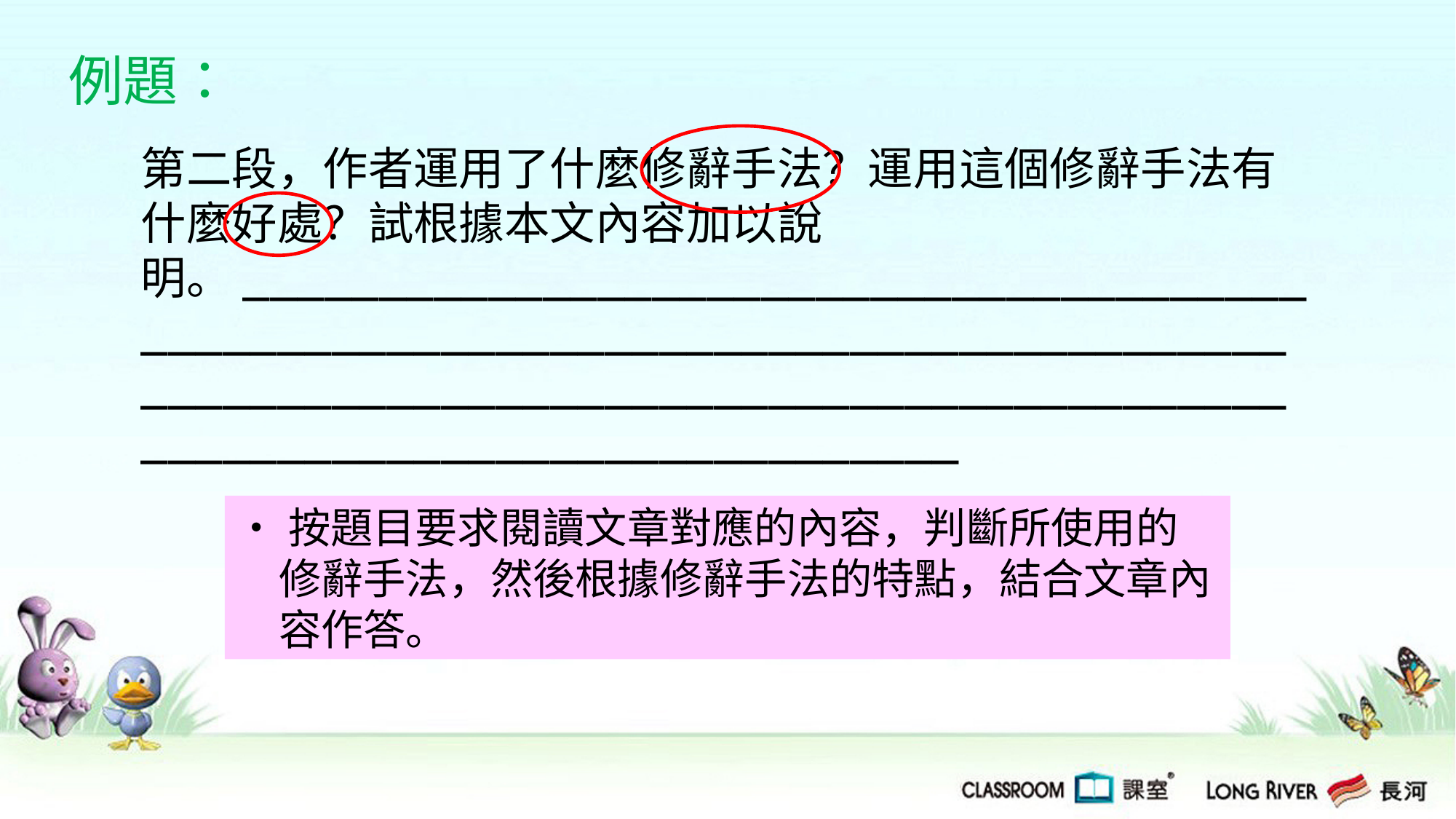

例題：

第二段，作者運用了什麼修辭手法？運用這個修辭手法有什麼好處？試根據本文內容加以說明。_________________________________________________________________________________________________________________________________________________________

‧按題目要求閱讀文章對應的內容，判斷所使用的修辭手法，然後根據修辭手法的特點，結合文章內容作答。